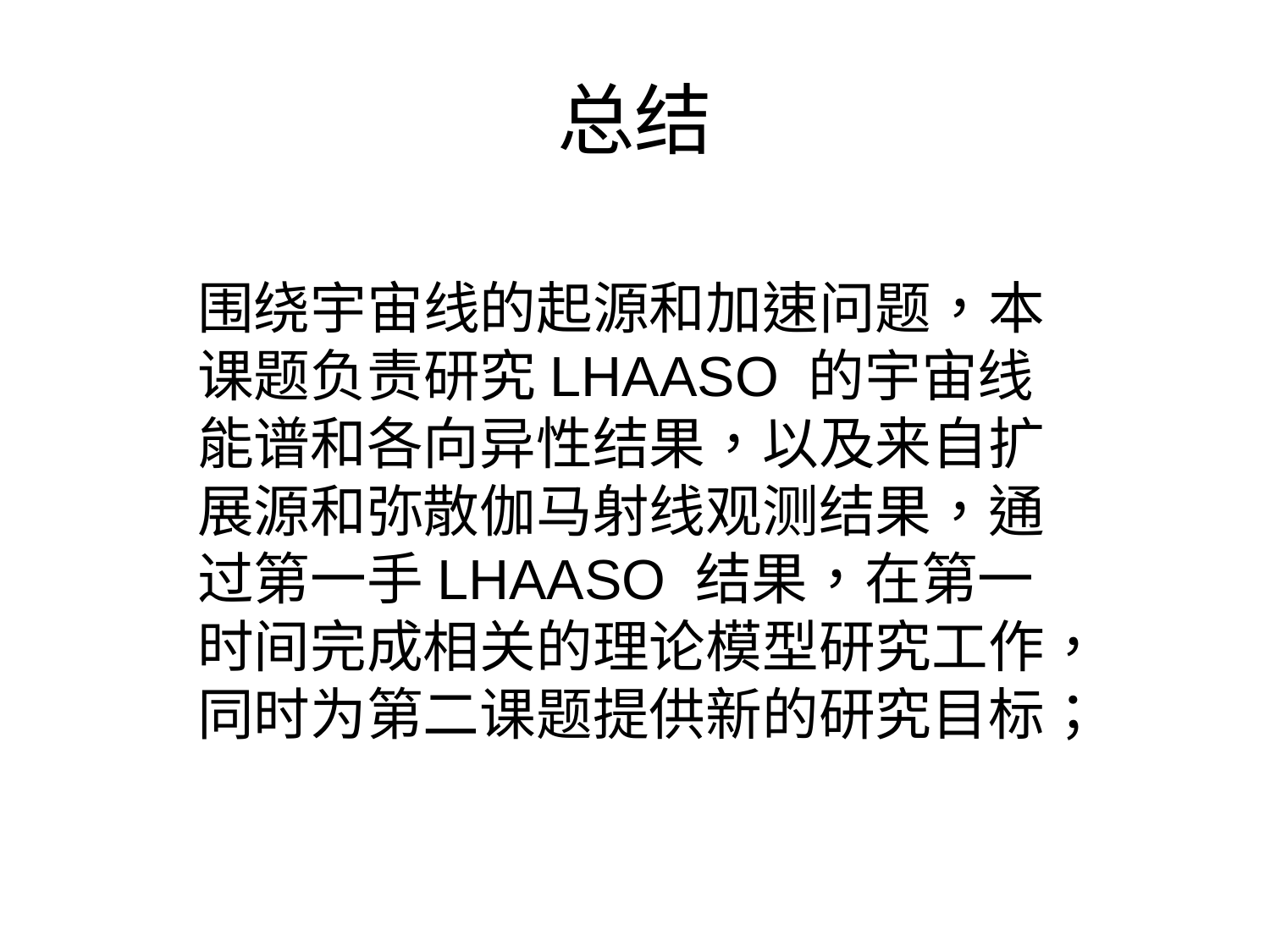

# 总结
围绕宇宙线的起源和加速问题，本课题负责研究LHAASO 的宇宙线能谱和各向异性结果，以及来自扩展源和弥散伽马射线观测结果，通过第一手LHAASO 结果，在第一时间完成相关的理论模型研究工作，同时为第二课题提供新的研究目标；